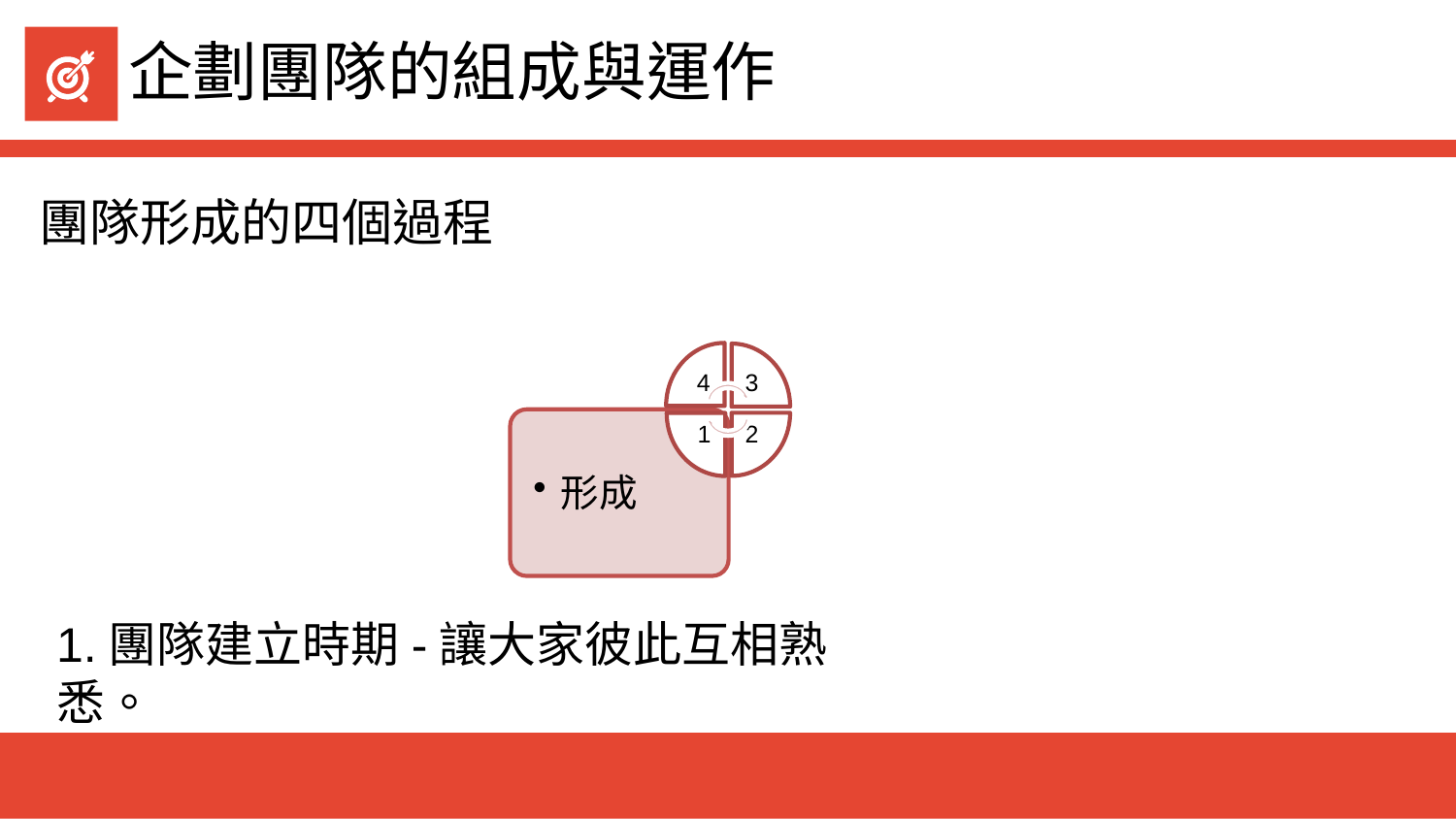

# 企劃團隊的組成與運作

團隊形成的四個過程
形成
4
3
2
1
1.團隊建立時期-讓大家彼此互相熟悉。